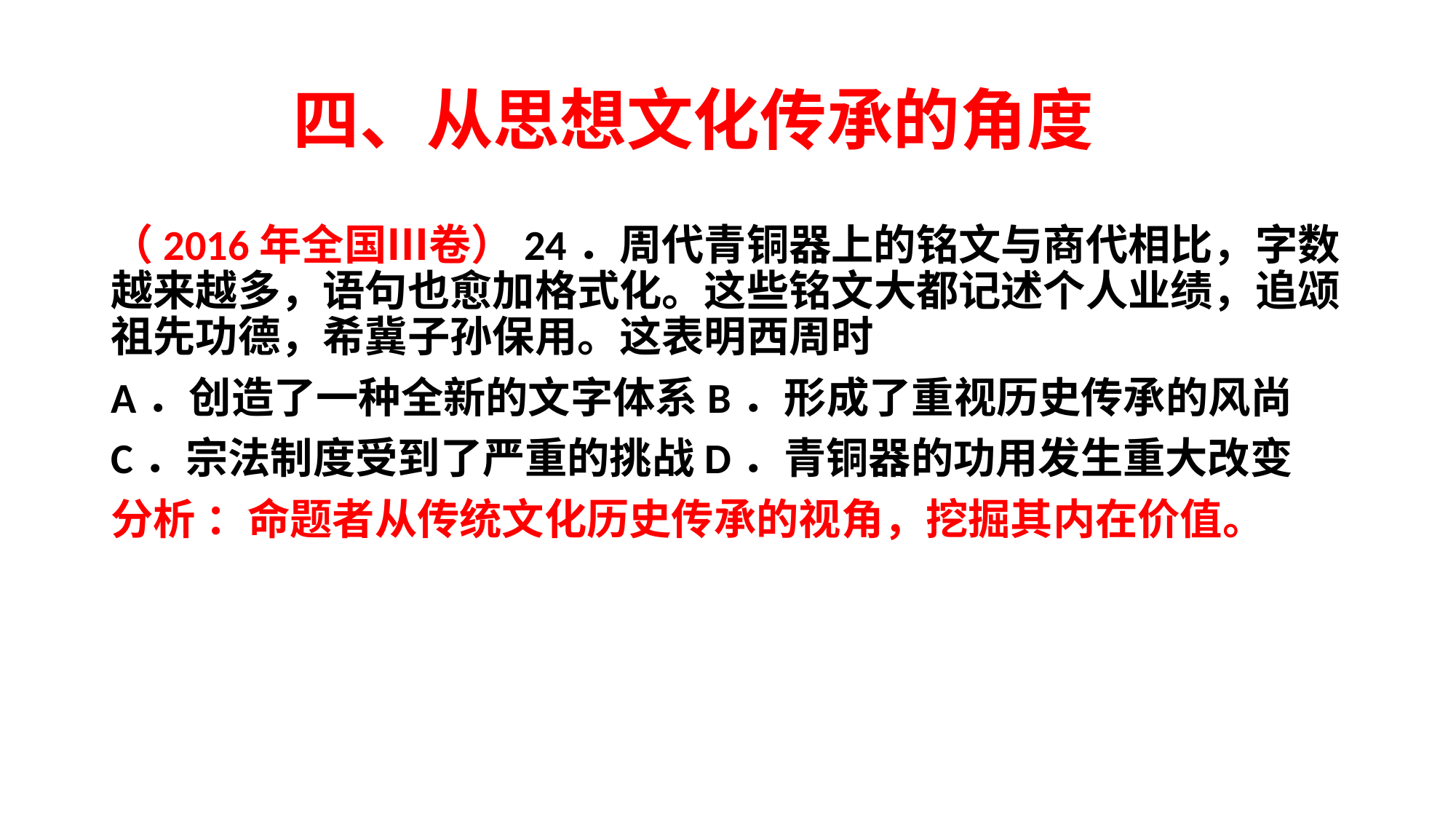

# 四、从思想文化传承的角度
（2016年全国Ⅲ卷）24．周代青铜器上的铭文与商代相比，字数越来越多，语句也愈加格式化。这些铭文大都记述个人业绩，追颂祖先功德，希冀子孙保用。这表明西周时
A．创造了一种全新的文字体系B．形成了重视历史传承的风尚
C．宗法制度受到了严重的挑战D．青铜器的功用发生重大改变
分析 ：命题者从传统文化历史传承的视角，挖掘其内在价值。